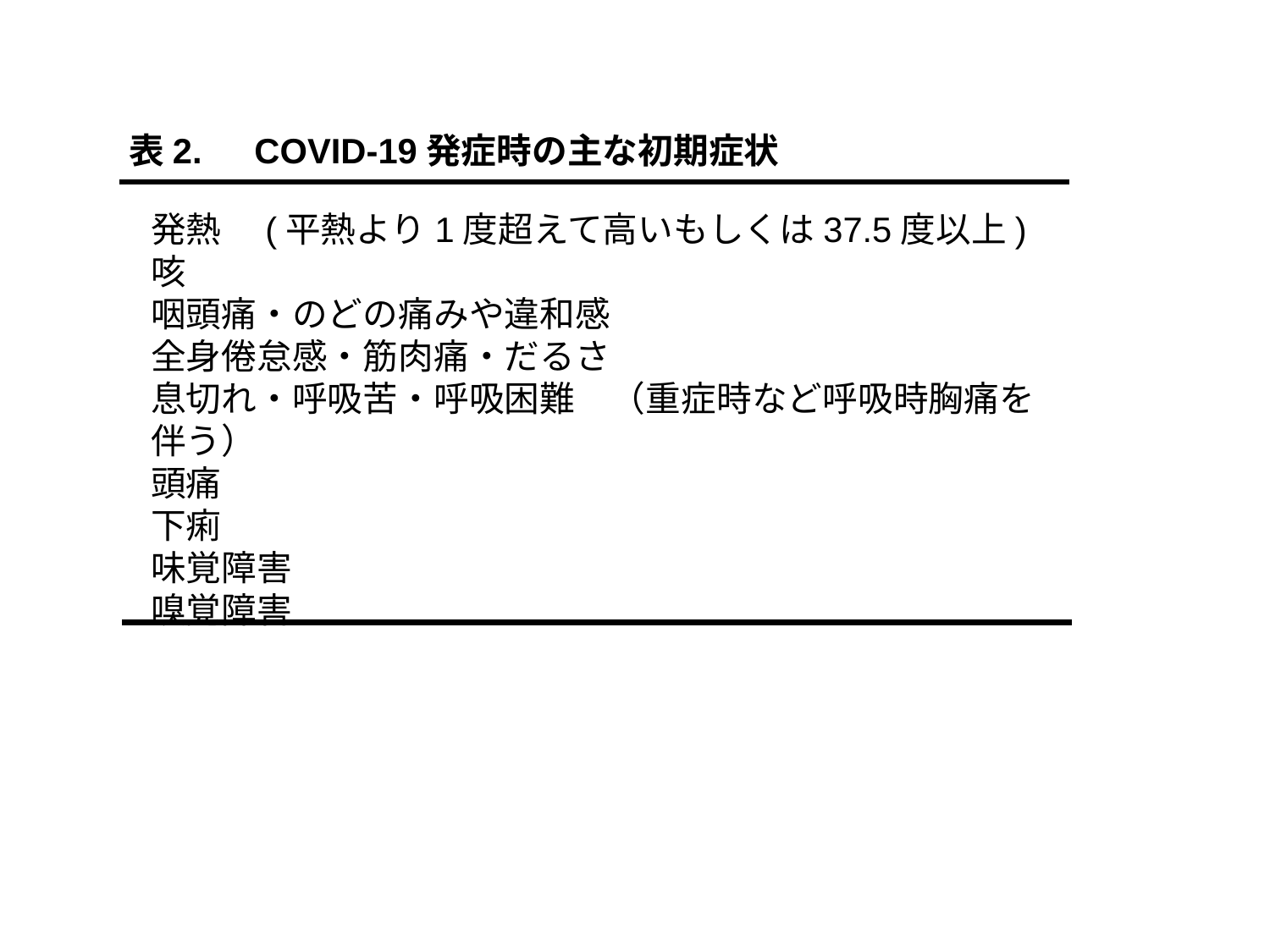

表2.　COVID-19発症時の主な初期症状
発熱　(平熱より1度超えて高いもしくは37.5度以上)
咳
咽頭痛・のどの痛みや違和感
全身倦怠感・筋肉痛・だるさ
息切れ・呼吸苦・呼吸困難　（重症時など呼吸時胸痛を伴う）
頭痛
下痢
味覚障害
嗅覚障害